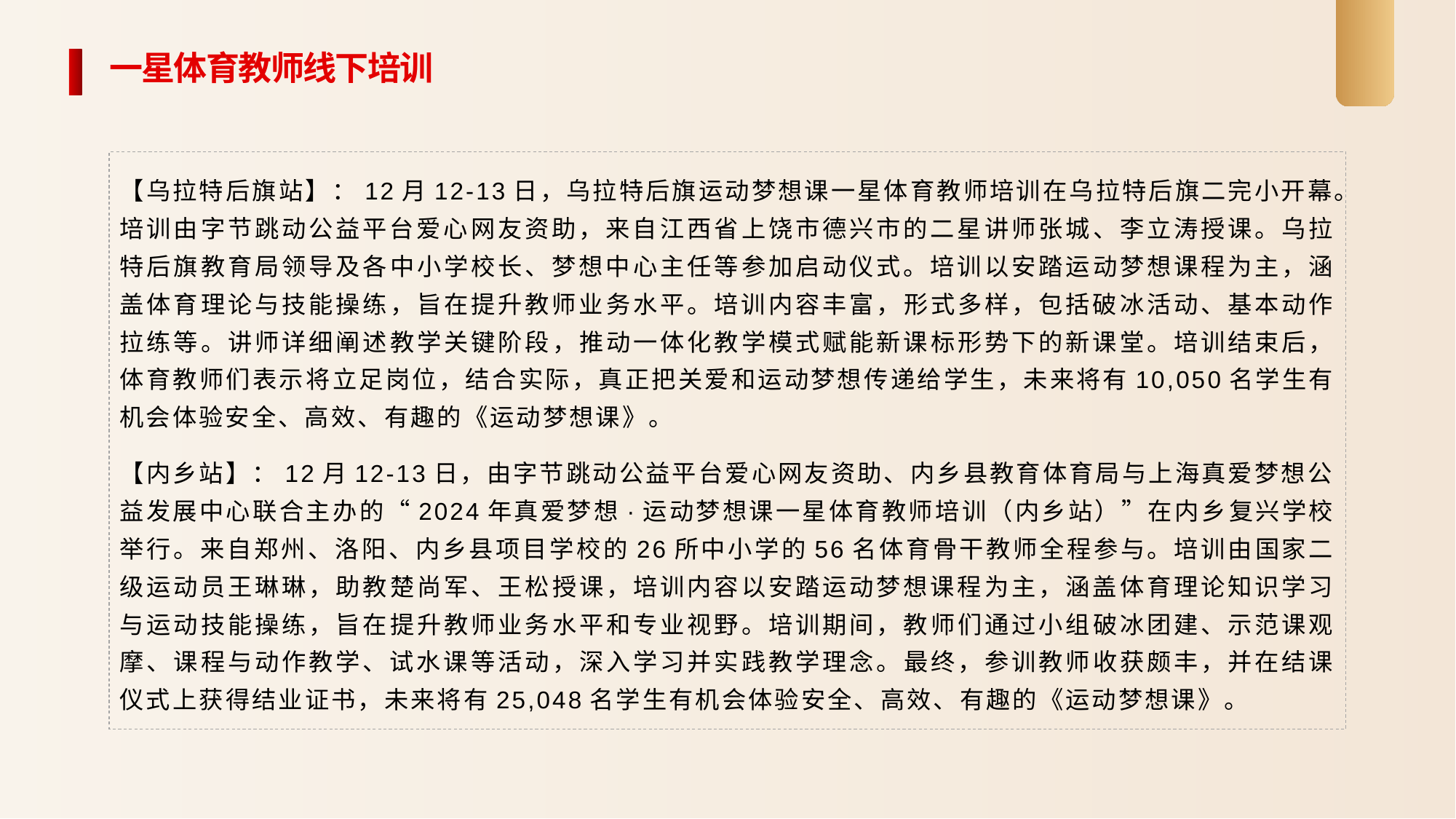

一星体育教师线下培训

【乌拉特后旗站】：12月12-13日，乌拉特后旗运动梦想课一星体育教师培训在乌拉特后旗二完小开幕。培训由字节跳动公益平台爱心网友资助，来自江西省上饶市德兴市的二星讲师张城、李立涛授课。乌拉特后旗教育局领导及各中小学校长、梦想中心主任等参加启动仪式。培训以安踏运动梦想课程为主，涵盖体育理论与技能操练，旨在提升教师业务水平。培训内容丰富，形式多样，包括破冰活动、基本动作拉练等。讲师详细阐述教学关键阶段，推动一体化教学模式赋能新课标形势下的新课堂。培训结束后，体育教师们表示将立足岗位，结合实际，真正把关爱和运动梦想传递给学生，未来将有10,050名学生有机会体验安全、高效、有趣的《运动梦想课》。
【内乡站】：12月12-13日，由字节跳动公益平台爱心网友资助、内乡县教育体育局与上海真爱梦想公益发展中心联合主办的“2024年真爱梦想·运动梦想课一星体育教师培训（内乡站）”在内乡复兴学校举行。来自郑州、洛阳、内乡县项目学校的26所中小学的56名体育骨干教师全程参与。培训由国家二级运动员王琳琳，助教楚尚军、王松授课，培训内容以安踏运动梦想课程为主，涵盖体育理论知识学习与运动技能操练，旨在提升教师业务水平和专业视野。培训期间，教师们通过小组破冰团建、示范课观摩、课程与动作教学、试水课等活动，深入学习并实践教学理念。最终，参训教师收获颇丰，并在结课仪式上获得结业证书，未来将有25,048名学生有机会体验安全、高效、有趣的《运动梦想课》。